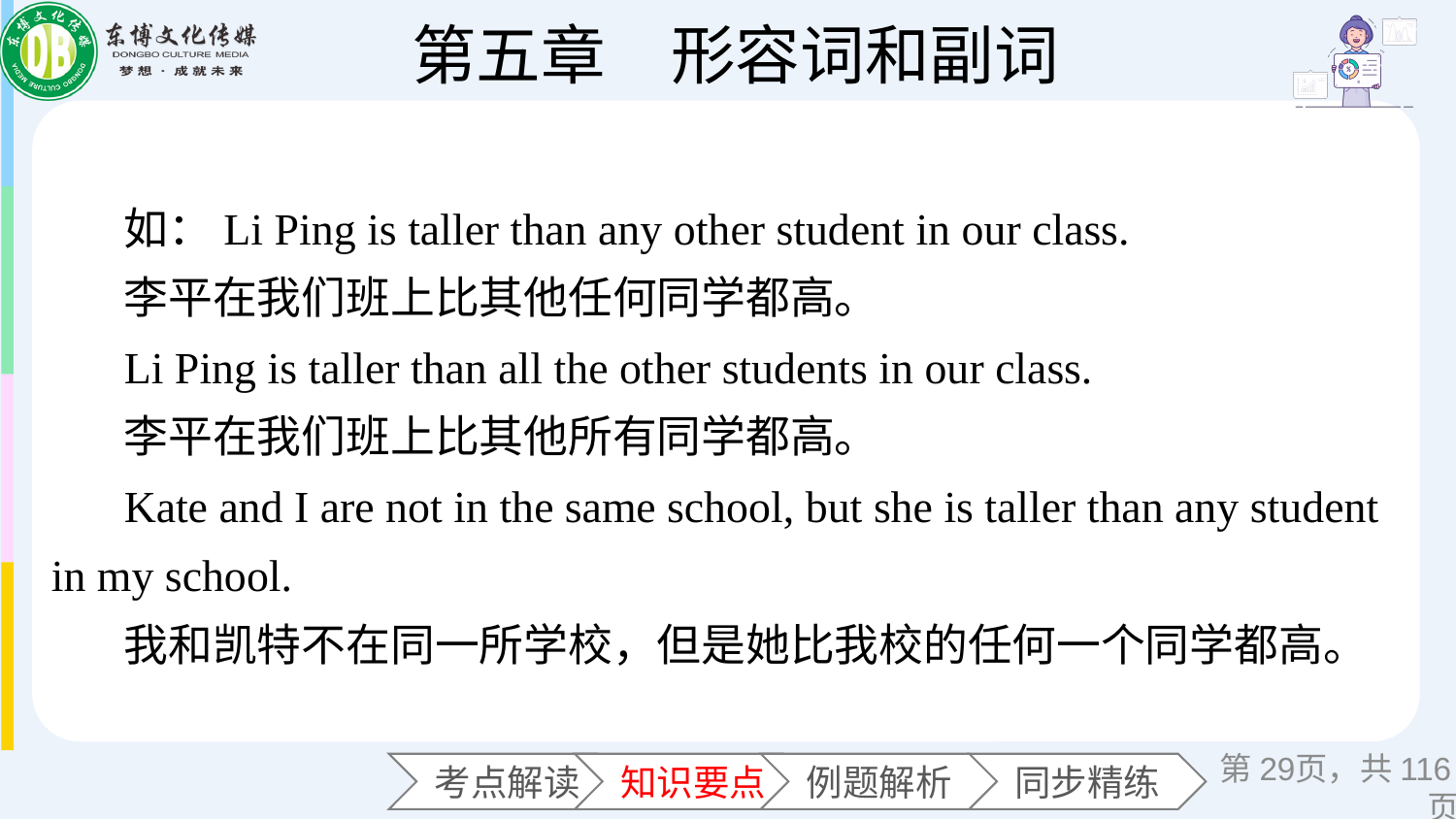

如：Li Ping is taller than any other student in our class.
李平在我们班上比其他任何同学都高。
Li Ping is taller than all the other students in our class.
李平在我们班上比其他所有同学都高。
Kate and I are not in the same school, but she is taller than any student in my school.
我和凯特不在同一所学校，但是她比我校的任何一个同学都高。
第29页，共116页